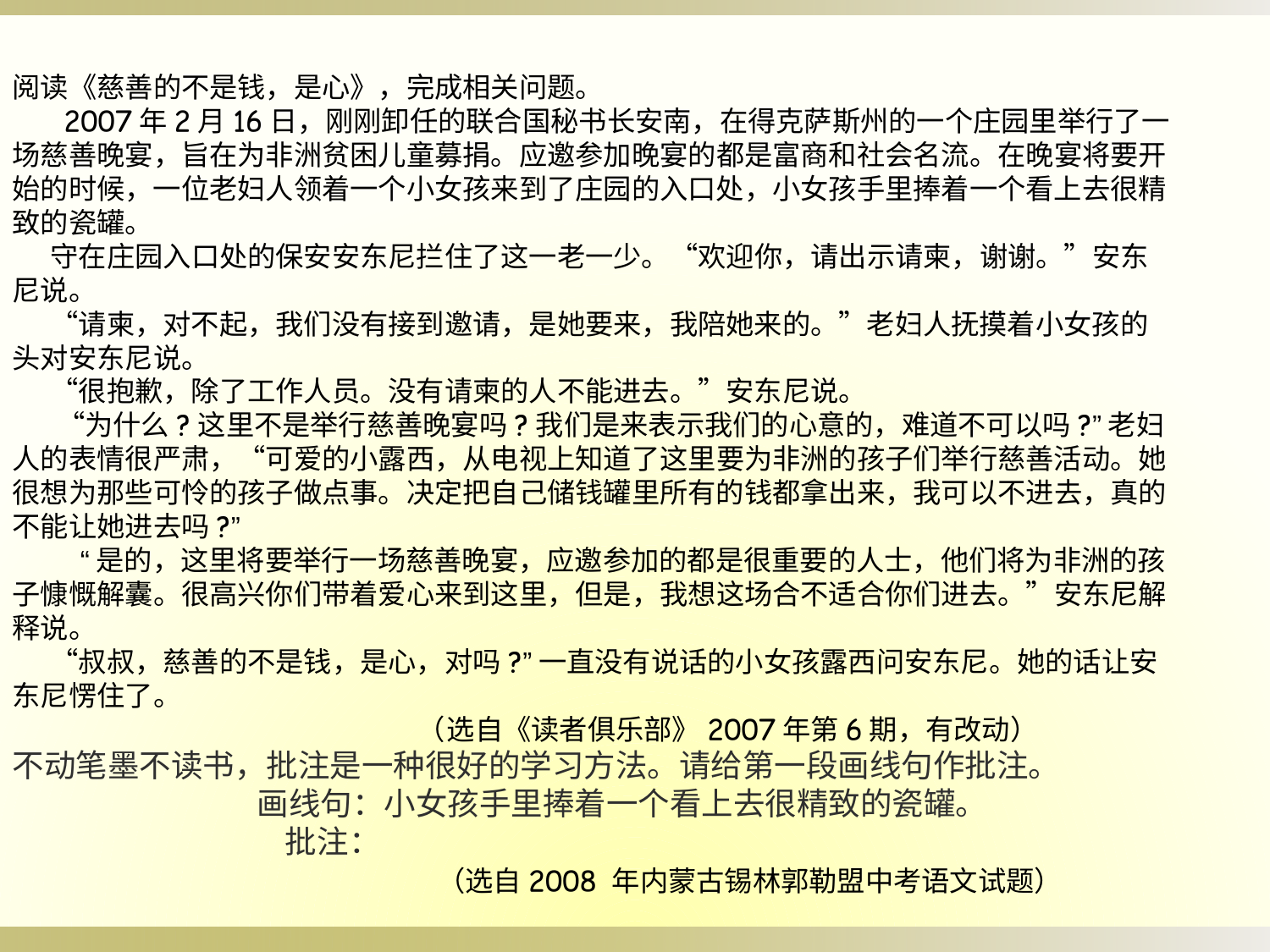

阅读《慈善的不是钱，是心》，完成相关问题。
       2007年2月16日，刚刚卸任的联合国秘书长安南，在得克萨斯州的一个庄园里举行了一场慈善晚宴，旨在为非洲贫困儿童募捐。应邀参加晚宴的都是富商和社会名流。在晚宴将要开始的时候，一位老妇人领着一个小女孩来到了庄园的入口处，小女孩手里捧着一个看上去很精致的瓷罐。
      守在庄园入口处的保安安东尼拦住了这一老一少。“欢迎你，请出示请柬，谢谢。”安东尼说。
      “请柬，对不起，我们没有接到邀请，是她要来，我陪她来的。”老妇人抚摸着小女孩的头对安东尼说。
      “很抱歉，除了工作人员。没有请柬的人不能进去。”安东尼说。
       “为什么?这里不是举行慈善晚宴吗?我们是来表示我们的心意的，难道不可以吗?”老妇人的表情很严肃，“可爱的小露西，从电视上知道了这里要为非洲的孩子们举行慈善活动。她很想为那些可怜的孩子做点事。决定把自己储钱罐里所有的钱都拿出来，我可以不进去，真的不能让她进去吗?”
        “是的，这里将要举行一场慈善晚宴，应邀参加的都是很重要的人士，他们将为非洲的孩子慷慨解囊。很高兴你们带着爱心来到这里，但是，我想这场合不适合你们进去。”安东尼解释说。
      “叔叔，慈善的不是钱，是心，对吗?”一直没有说话的小女孩露西问安东尼。她的话让安东尼愣住了。
                                                                （选自《读者俱乐部》2007年第6期，有改动）
不动笔墨不读书，批注是一种很好的学习方法。请给第一段画线句作批注。
                                  画线句：小女孩手里捧着一个看上去很精致的瓷罐。
                                      批注：                                      
                                                           （选自2008 年内蒙古锡林郭勒盟中考语文试题）